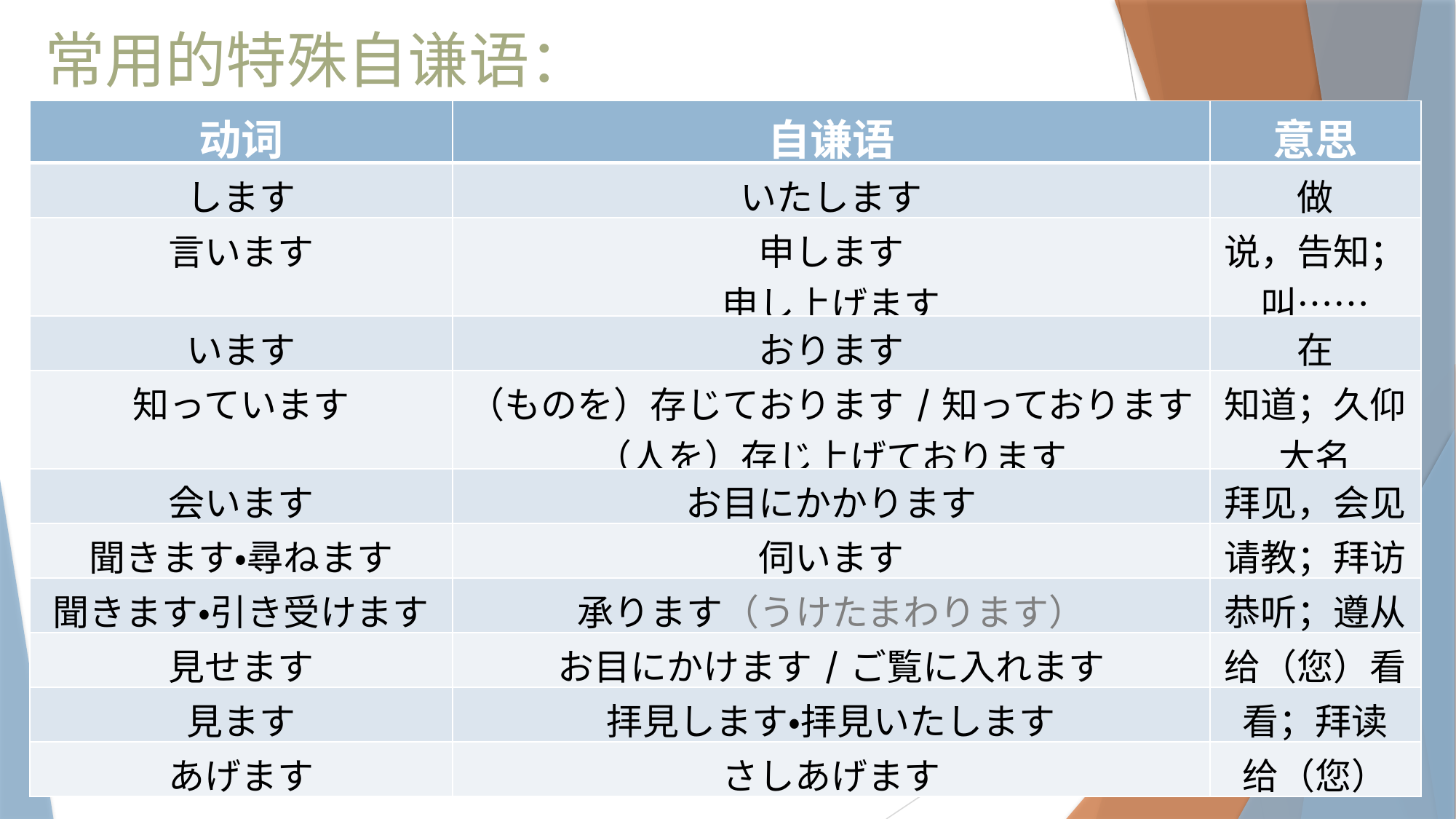

常用的特殊自谦语：
| 动词 | 自谦语 | 意思 |
| --- | --- | --- |
| します | いたします | 做 |
| 言います | 申します 申し上げます | 说，告知；叫…… |
| います | おります | 在 |
| 知っています | （ものを）存じております/知っております （人を）存じ上げております | 知道；久仰大名 |
| 会います | お目にかかります | 拜见，会见 |
| 聞きます・尋ねます | 伺います | 请教；拜访 |
| 聞きます・引き受けます | 承ります（うけたまわります） | 恭听；遵从 |
| 見せます | お目にかけます/ご覧に入れます | 给（您）看 |
| 見ます | 拝見します・拝見いたします | 看；拜读 |
| あげます | さしあげます | 给（您） |